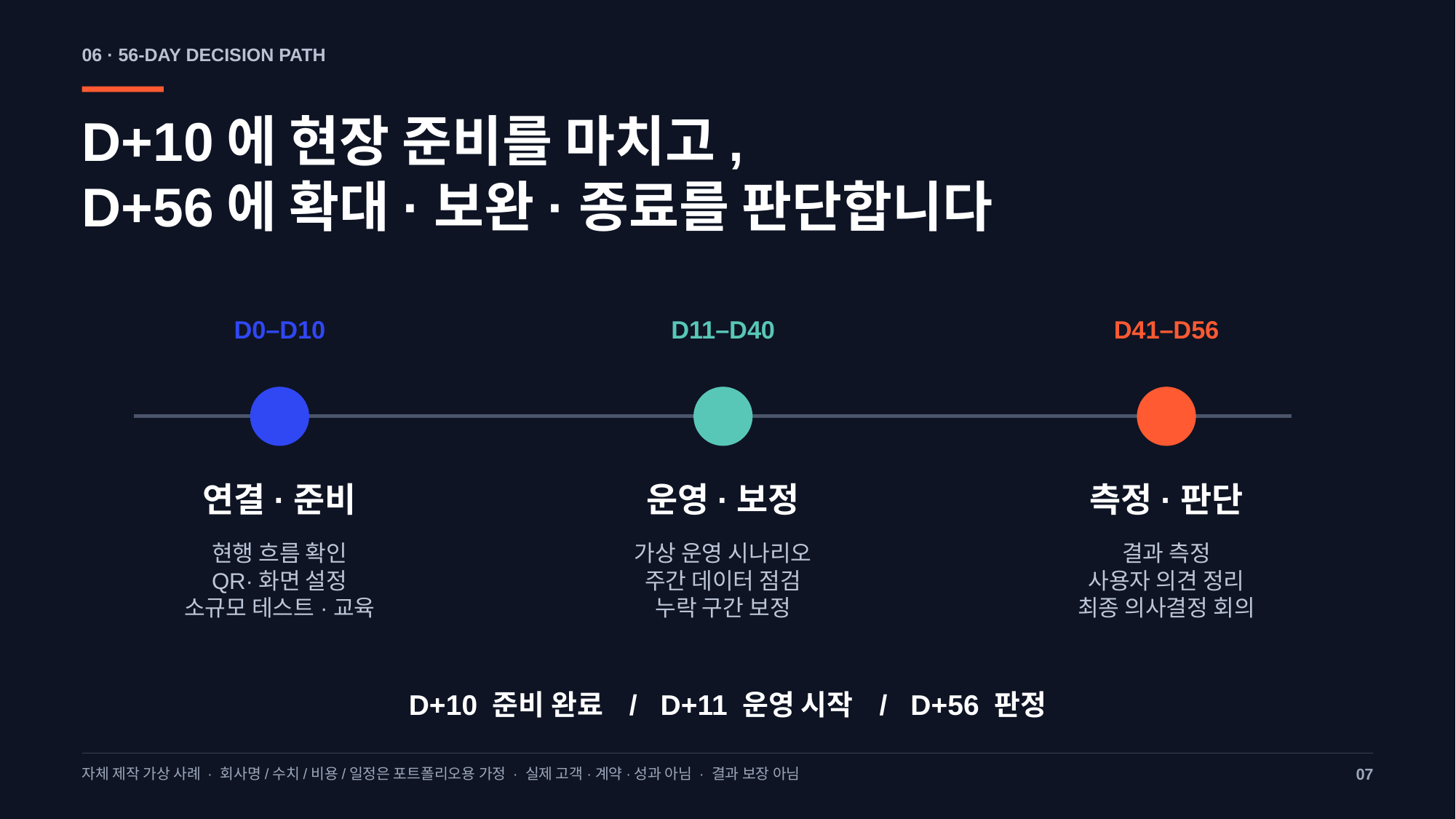

06 · 56-DAY DECISION PATH

D+10에 현장 준비를 마치고,
D+56에 확대·보완·종료를 판단합니다
D0–D10
D11–D40
D41–D56

연결·준비
운영·보정
측정·판단
현행 흐름 확인
QR·화면 설정
소규모 테스트·교육
가상 운영 시나리오
주간 데이터 점검
누락 구간 보정
결과 측정
사용자 의견 정리
최종 의사결정 회의
D+10 준비 완료   /   D+11 운영 시작   /   D+56 판정
자체 제작 가상 사례 · 회사명/수치/비용/일정은 포트폴리오용 가정 · 실제 고객·계약·성과 아님 · 결과 보장 아님
07